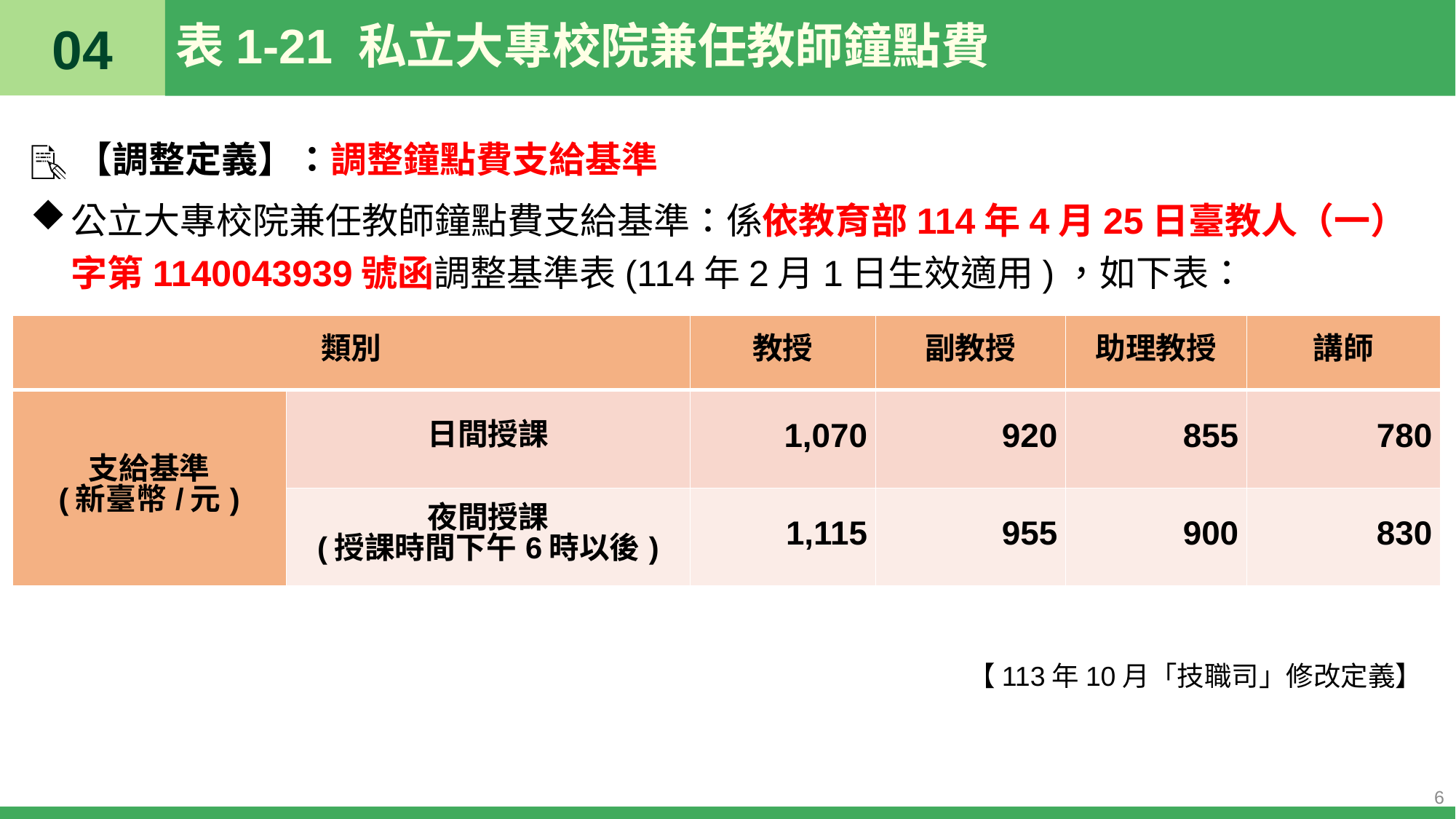

04
# 表1-21 私立大專校院兼任教師鐘點費
📝【調整定義】：調整鐘點費支給基準
公立大專校院兼任教師鐘點費支給基準：係依教育部114年4月25日臺教人（一）字第1140043939號函調整基準表(114年2月1日生效適用)，如下表：

【113年10月「技職司」修改定義】
| 類別 |  | 教授 | 副教授 | 助理教授 | 講師 |
| --- | --- | --- | --- | --- | --- |
| 支給基準 (新臺幣/元) | 日間授課 | 1,070 | 920 | 855 | 780 |
|  | 夜間授課 (授課時間下午6時以後) | 1,115 | 955 | 900 | 830 |
6